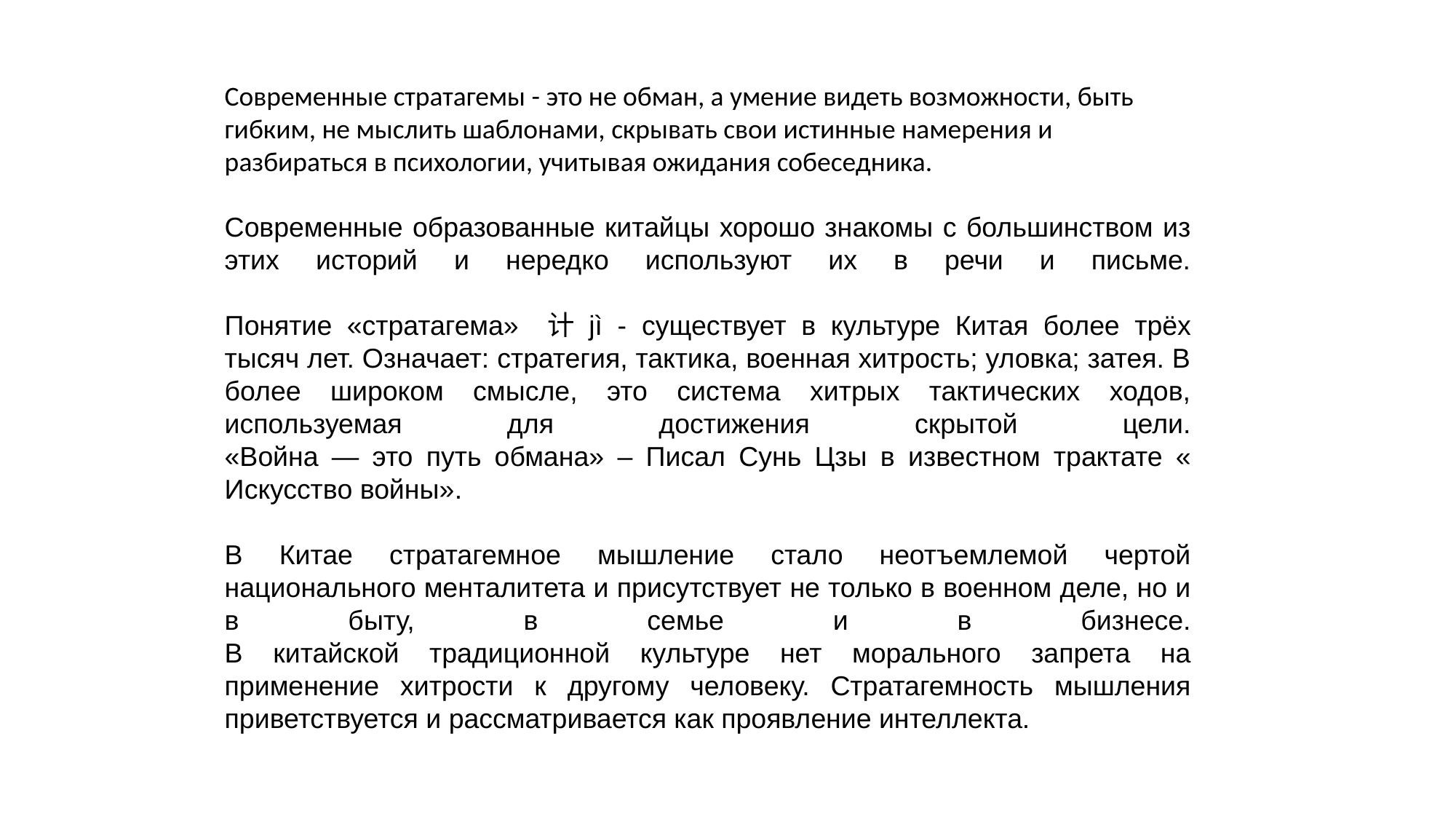

Современные стратагемы - это не обман, а умение видеть возможности, быть гибким, не мыслить шаблонами, скрывать свои истинные намерения и разбираться в психологии, учитывая ожидания собеседника.

Современные образованные китайцы хорошо знакомы с большинством из этих историй и нередко используют их в речи и письме.
Понятие «стратагема» 计jì - существует в культуре Китая более трёх тысяч лет. Означает: стратегия, тактика, военная хитрость; уловка; затея. В более широком смысле, это система хитрых тактических ходов, используемая для достижения скрытой цели.
«Война — это путь обмана» – Писал Сунь Цзы в известном трактате « Искусство войны».

В Китае стратагемное мышление стало неотъемлемой чертой национального менталитета и присутствует не только в военном деле, но и в быту, в семье и в бизнесе.
В китайской традиционной культуре нет морального запрета на применение хитрости к другому человеку. Стратагемность мышления приветствуется и рассматривается как проявление интеллекта.